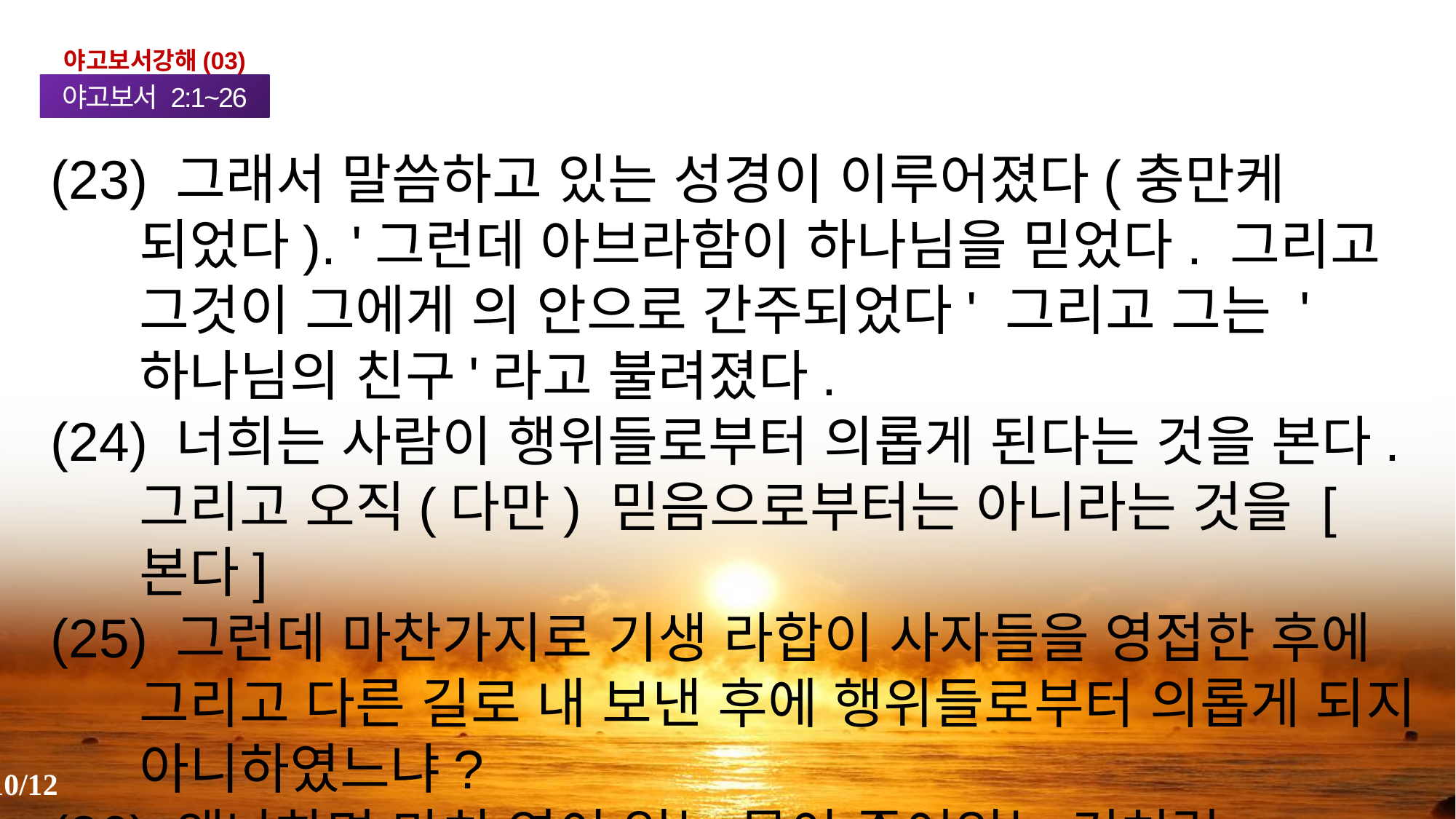

야고보서강해(03)
야고보서 2:1~26

(23) 그래서 말씀하고 있는 성경이 이루어졌다(충만케 되었다). '그런데 아브라함이 하나님을 믿었다. 그리고 그것이 그에게 의 안으로 간주되었다' 그리고 그는 '하나님의 친구'라고 불려졌다.
(24) 너희는 사람이 행위들로부터 의롭게 된다는 것을 본다. 그리고 오직(다만) 믿음으로부터는 아니라는 것을 [본다]
(25) 그런데 마찬가지로 기생 라합이 사자들을 영접한 후에 그리고 다른 길로 내 보낸 후에 행위들로부터 의롭게 되지 아니하였느냐?
(26) 왜냐하면 마치 영이 없는 몸이 죽어있는 것처럼, 행위들이 없는 믿음도 역시 죽어있는 것이기 때문이다.